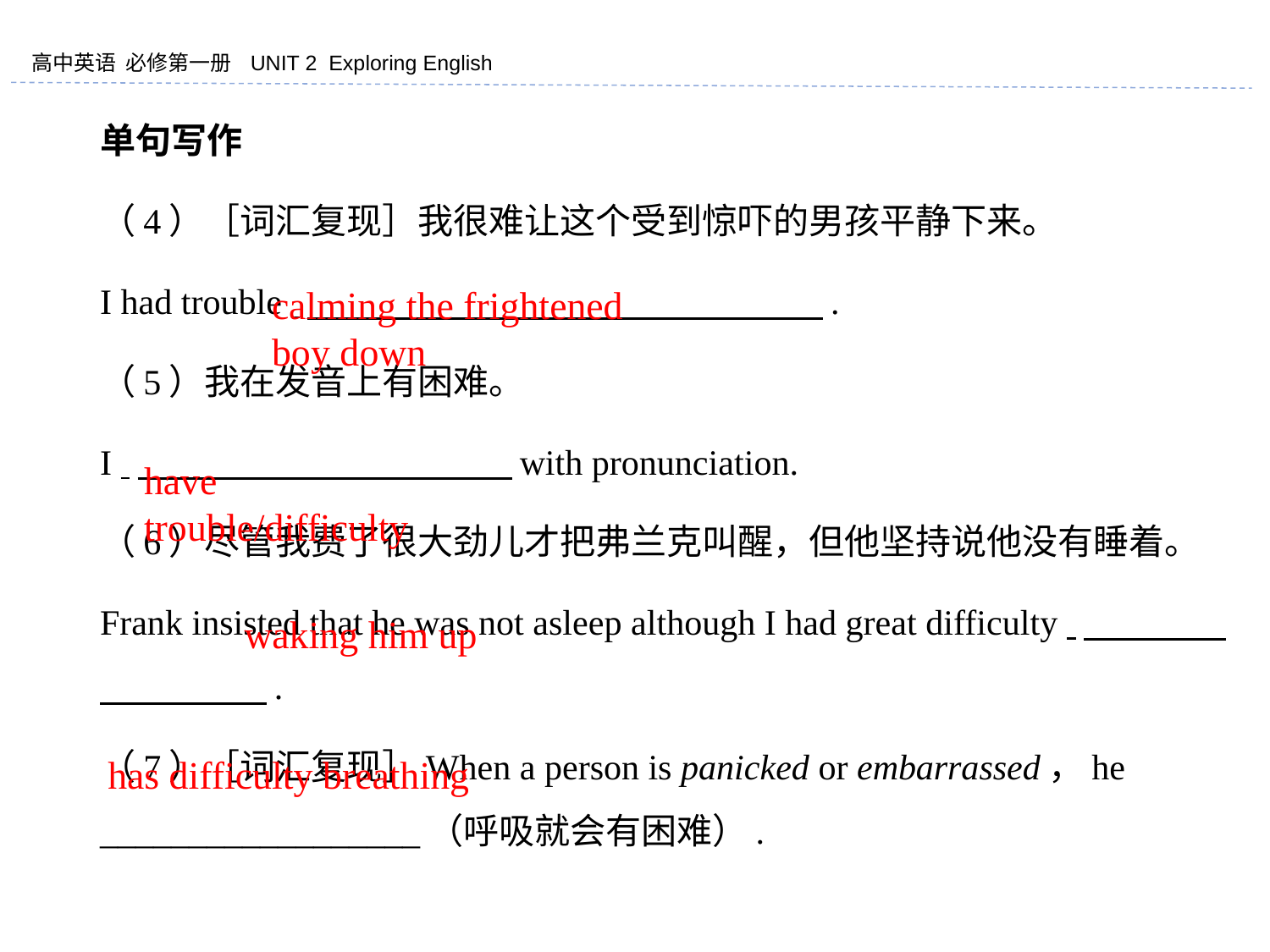

单句写作
（4）［词汇复现］我很难让这个受到惊吓的男孩平静下来。
I had trouble  　　　　　　　　　　　　           .
（5）我在发音上有困难。
I  　　　　 　　                   with pronunciation.
（6）尽管我费了很大劲儿才把弗兰克叫醒，但他坚持说他没有睡着。
Frank insisted that he was not asleep although I had great difficulty  　　　　　　　　   .
（7）［词汇复现］When a person is panicked or embarrassed，he __________________（呼吸就会有困难）.

calming the frightened boy down
have trouble/difficulty
waking him up
has difficulty breathing